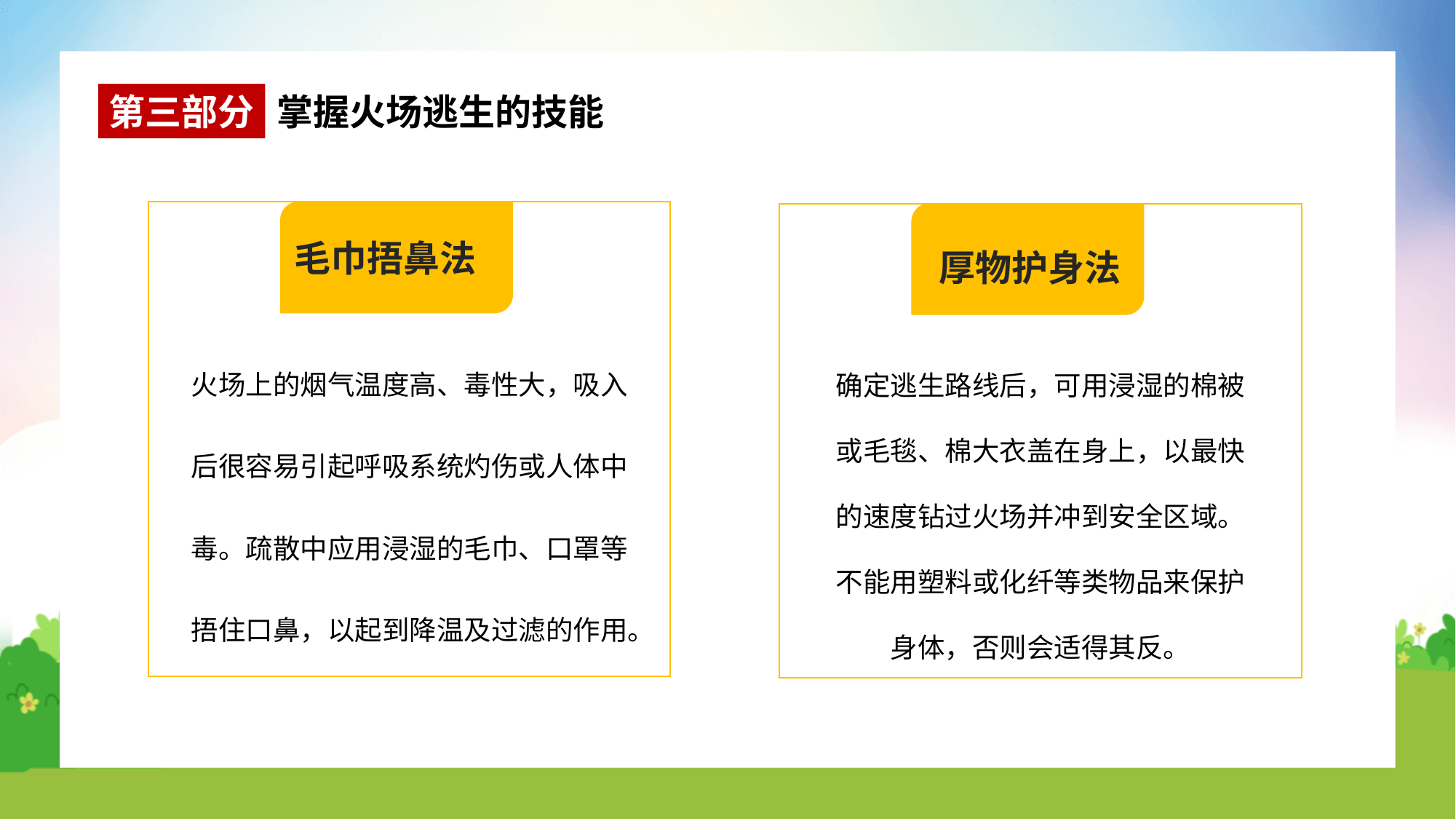

毛巾捂鼻法

火场上的烟气温度高、毒性大，吸入后很容易引起呼吸系统灼伤或人体中毒。疏散中应用浸湿的毛巾、口罩等捂住口鼻，以起到降温及过滤的作用。

厚物护身法
确定逃生路线后，可用浸湿的棉被或毛毯、棉大衣盖在身上，以最快的速度钻过火场并冲到安全区域。不能用塑料或化纤等类物品来保护身体，否则会适得其反。